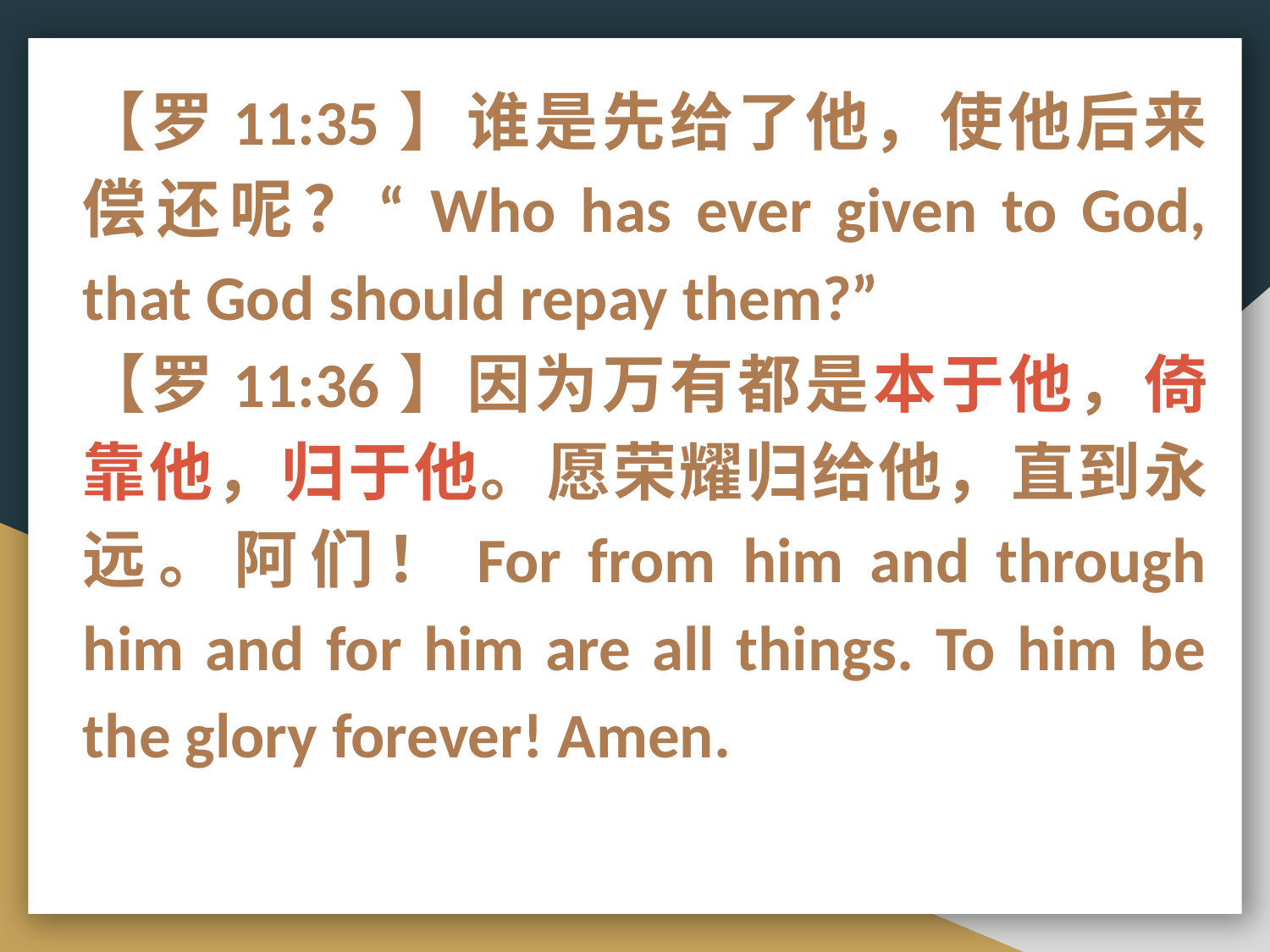

【罗11:35】谁是先给了他，使他后来偿还呢？“Who has ever given to God, that God should repay them?”
【罗11:36】因为万有都是本于他，倚靠他，归于他。愿荣耀归给他，直到永远。阿们！For from him and through him and for him are all things. To him be the glory forever! Amen.